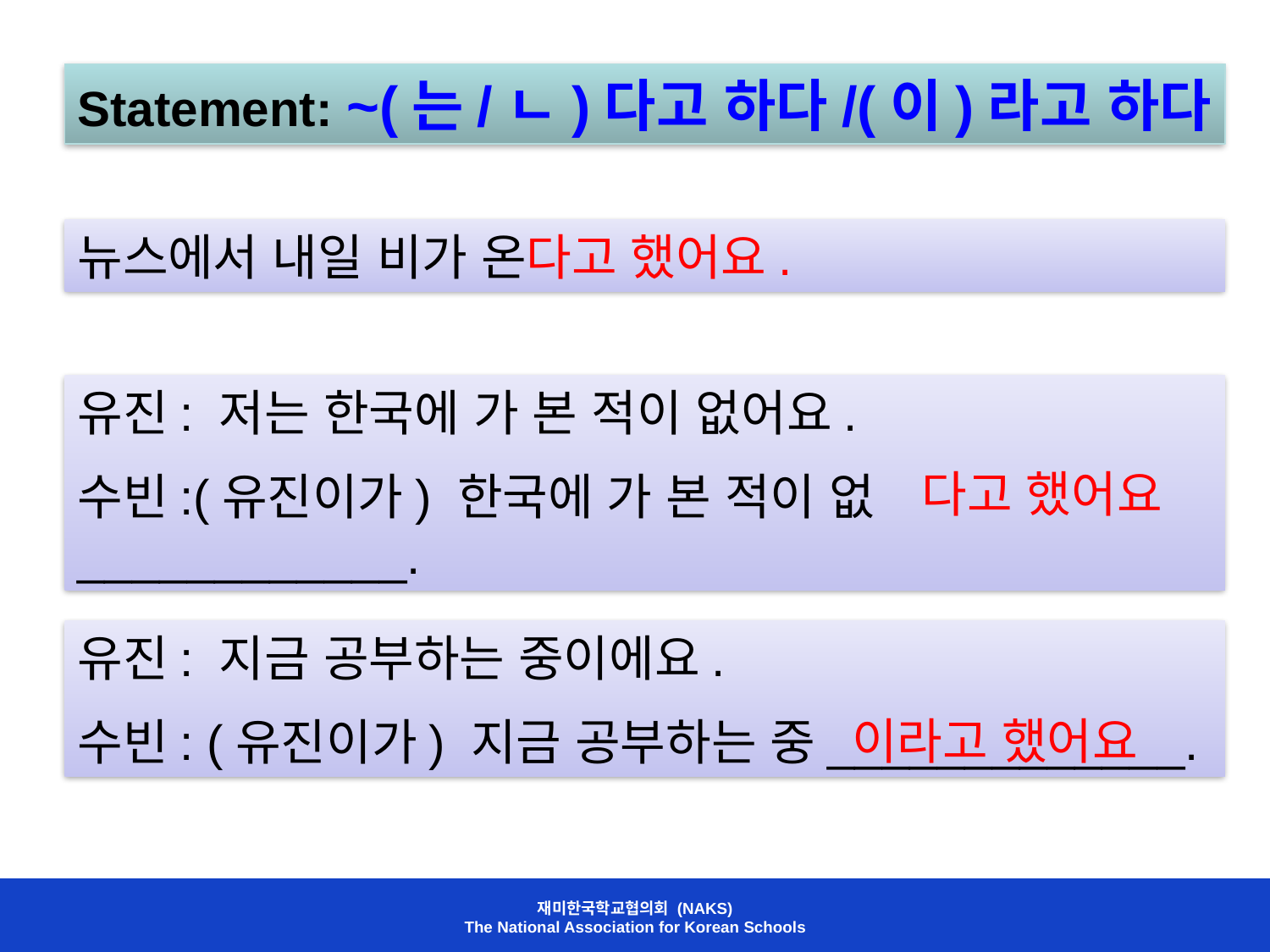

Statement: ~(는/ㄴ)다고 하다/(이)라고 하다

뉴스에서 내일 비가 온다고 했어요.
유진: 저는 한국에 가 본 적이 없어요.
수빈:(유진이가) 한국에 가 본 적이 없____________.
다고 했어요
유진: 지금 공부하는 중이에요.
수빈: (유진이가) 지금 공부하는 중_____________.
이라고 했어요
재미한국학교협의회 (NAKS)
The National Association for Korean Schools